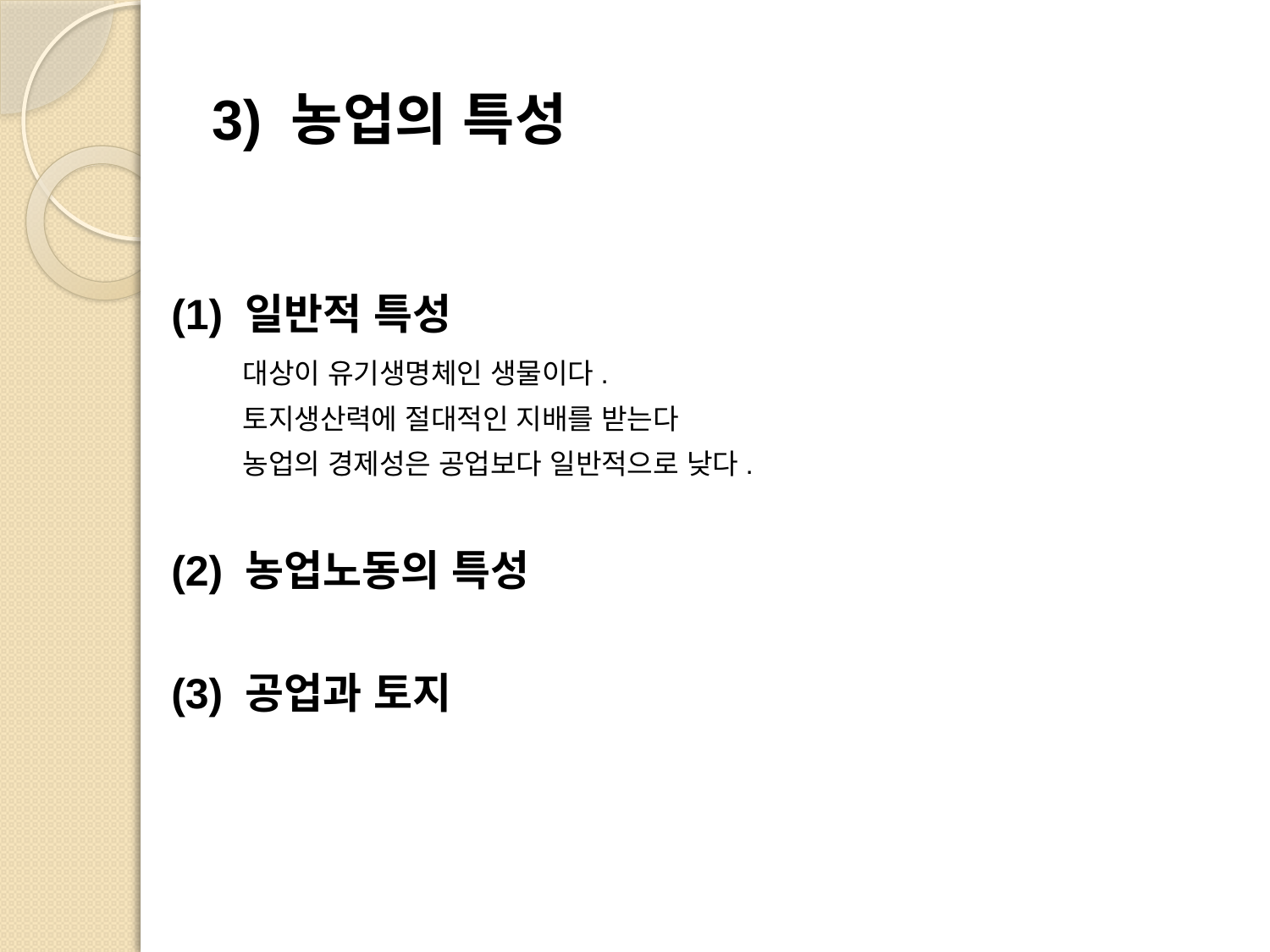

# 3) 농업의 특성

(1) 일반적 특성
	대상이 유기생명체인 생물이다.
	토지생산력에 절대적인 지배를 받는다
	농업의 경제성은 공업보다 일반적으로 낮다.

(2) 농업노동의 특성

(3) 공업과 토지